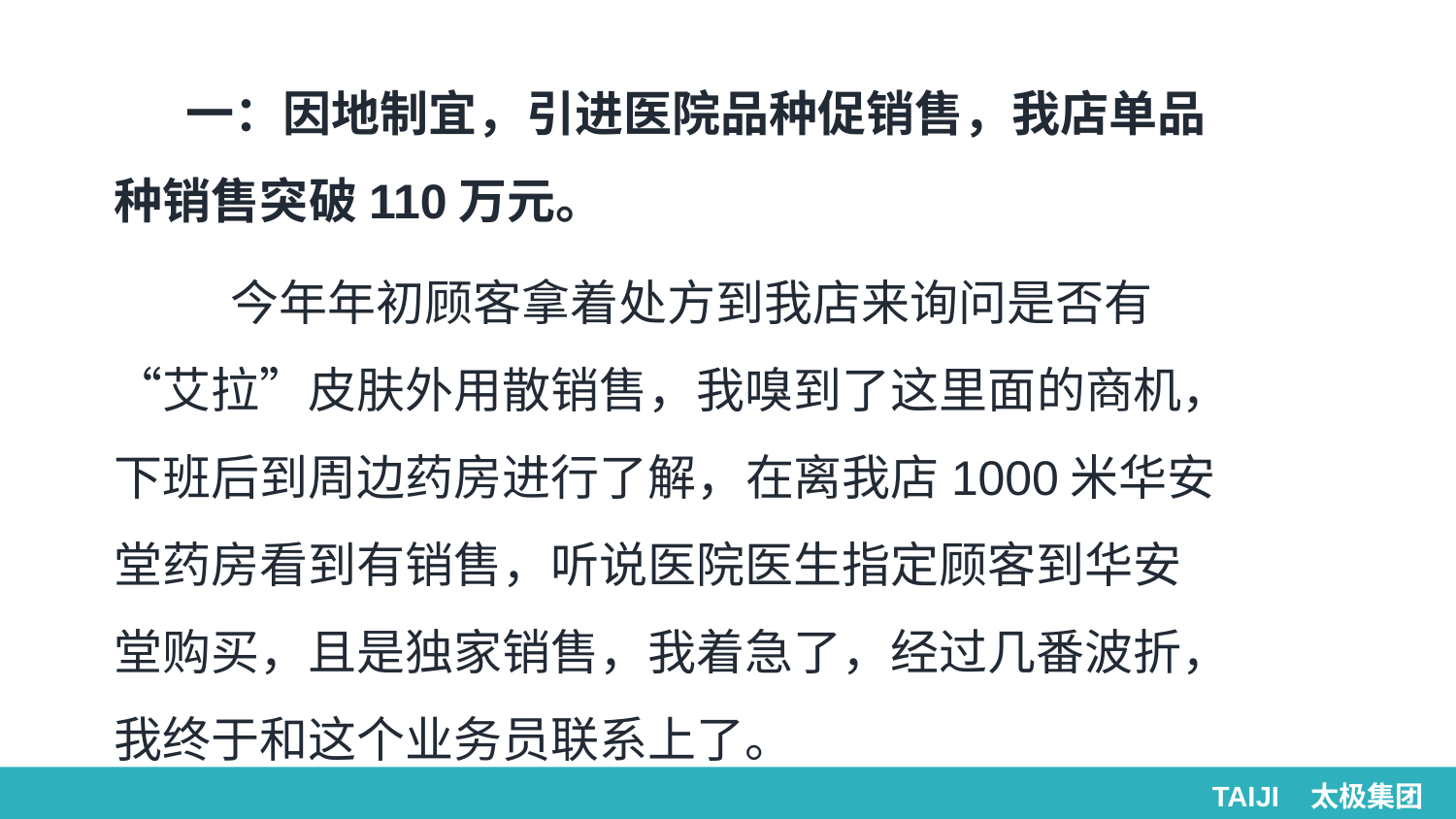

一：因地制宜，引进医院品种促销售，我店单品种销售突破110万元。
   今年年初顾客拿着处方到我店来询问是否有“艾拉”皮肤外用散销售，我嗅到了这里面的商机，下班后到周边药房进行了解，在离我店1000米华安堂药房看到有销售，听说医院医生指定顾客到华安堂购买，且是独家销售，我着急了，经过几番波折，我终于和这个业务员联系上了。

TAIJI   太极集团